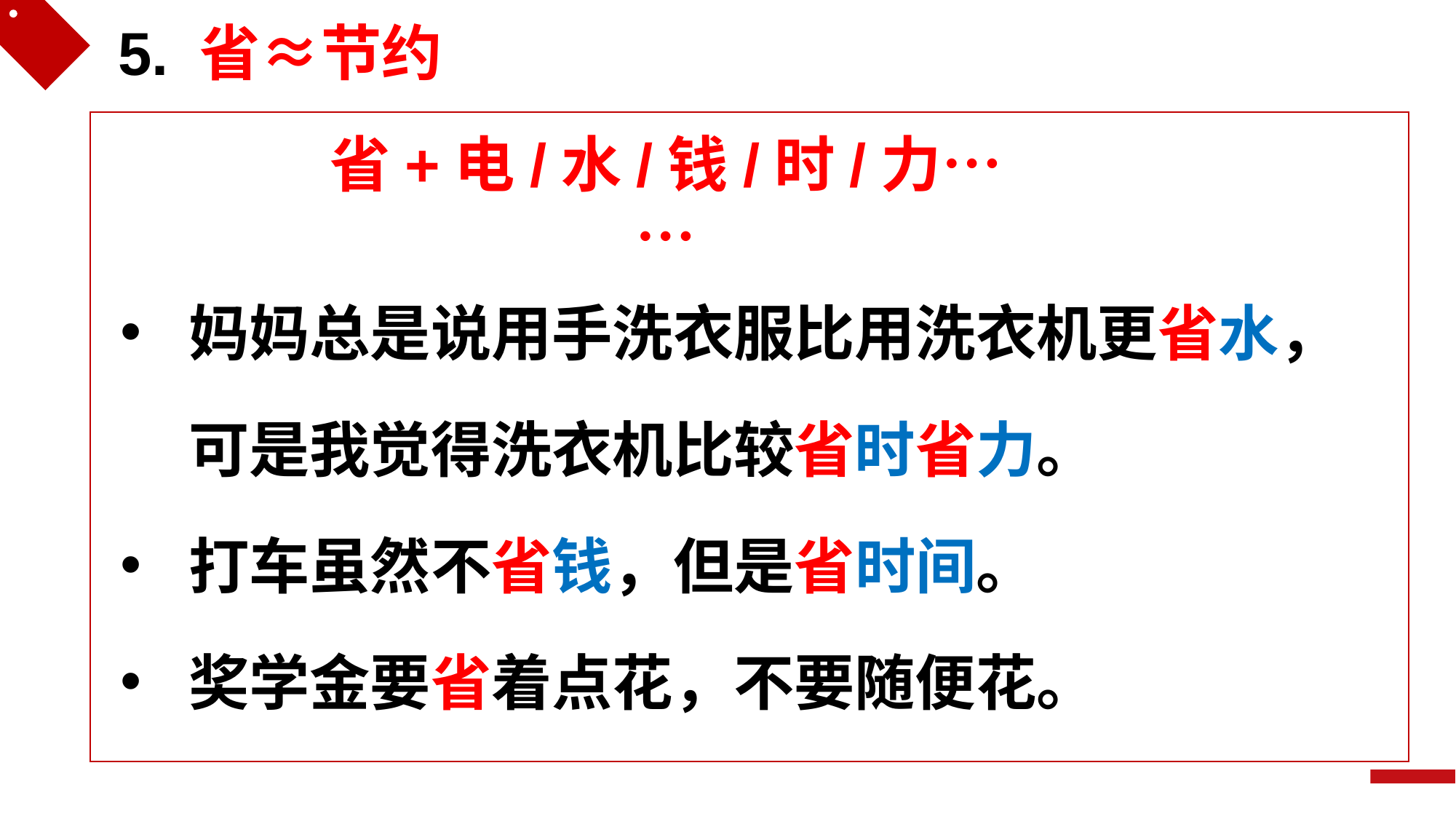

5. 省≈节约

省+电/水/钱/时/力……
妈妈总是说用手洗衣服比用洗衣机更省水，可是我觉得洗衣机比较省时省力。
打车虽然不省钱，但是省时间。
奖学金要省着点花，不要随便花。